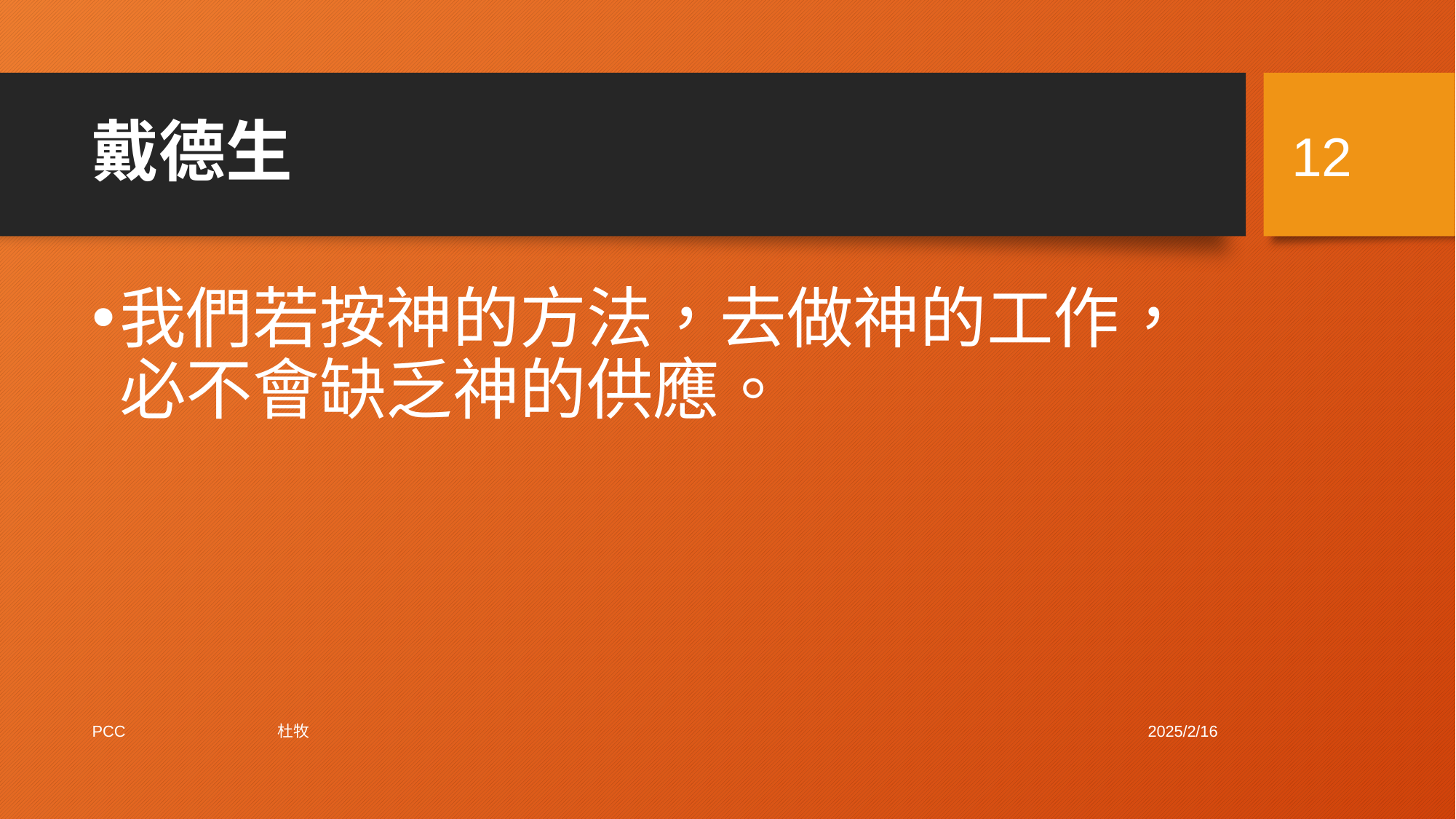

12
# 戴德生
我們若按神的方法，去做神的工作，必不會缺乏神的供應。
2025/2/16
PCC                                  杜牧